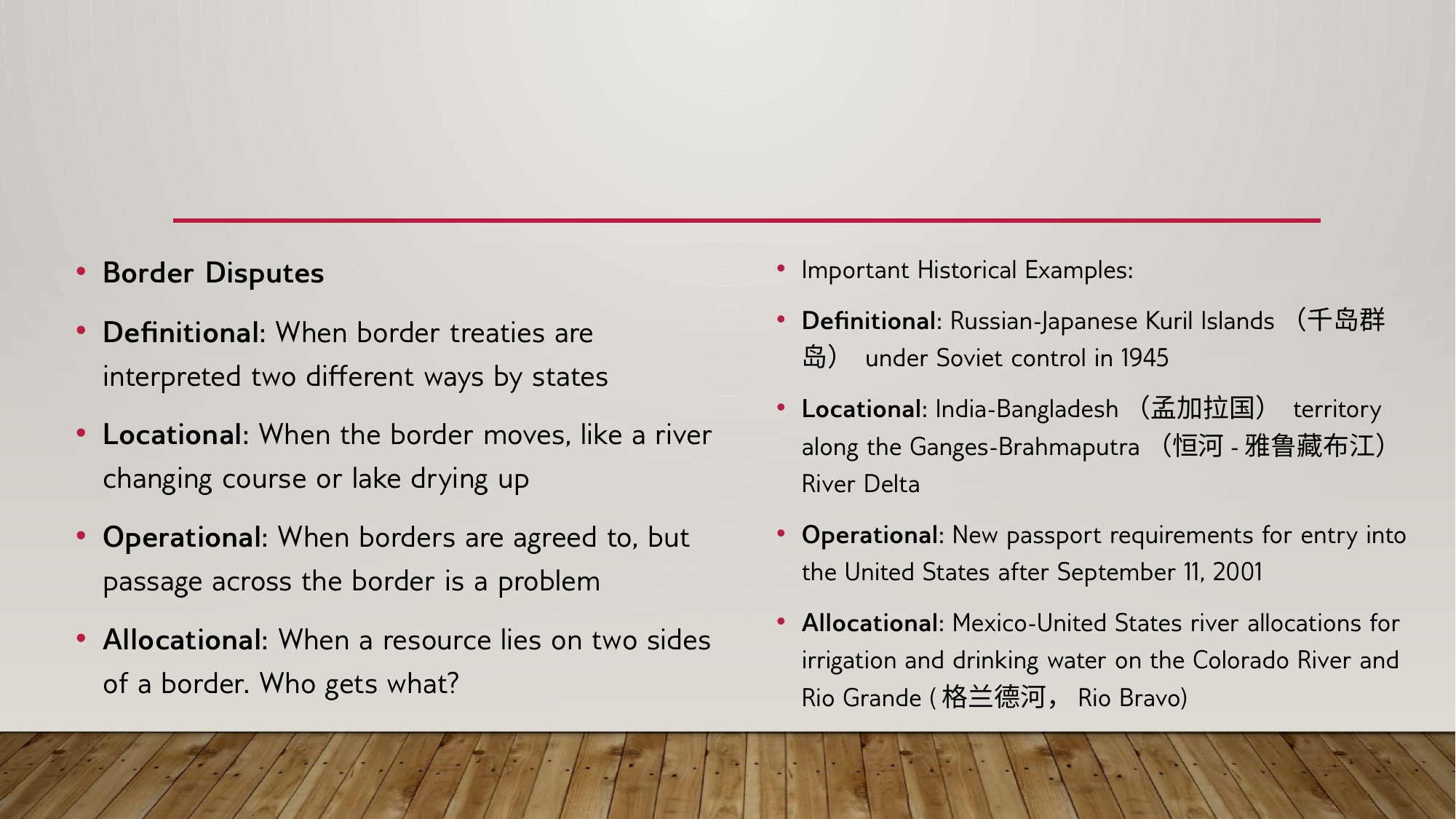

#
Border Disputes
Definitional: When border treaties are interpreted two different ways by states
Locational: When the border moves, like a river changing course or lake drying up
Operational: When borders are agreed to, but passage across the border is a problem
Allocational: When a resource lies on two sides of a border. Who gets what?
Important Historical Examples:
Definitional: Russian-Japanese Kuril Islands（千岛群岛） under Soviet control in 1945
Locational: India-Bangladesh（孟加拉国） territory along the Ganges-Brahmaputra（恒河-雅鲁藏布江） River Delta
Operational: New passport requirements for entry into the United States after September 11, 2001
Allocational: Mexico-United States river allocations for irrigation and drinking water on the Colorado River and Rio Grande (格兰德河，Rio Bravo)